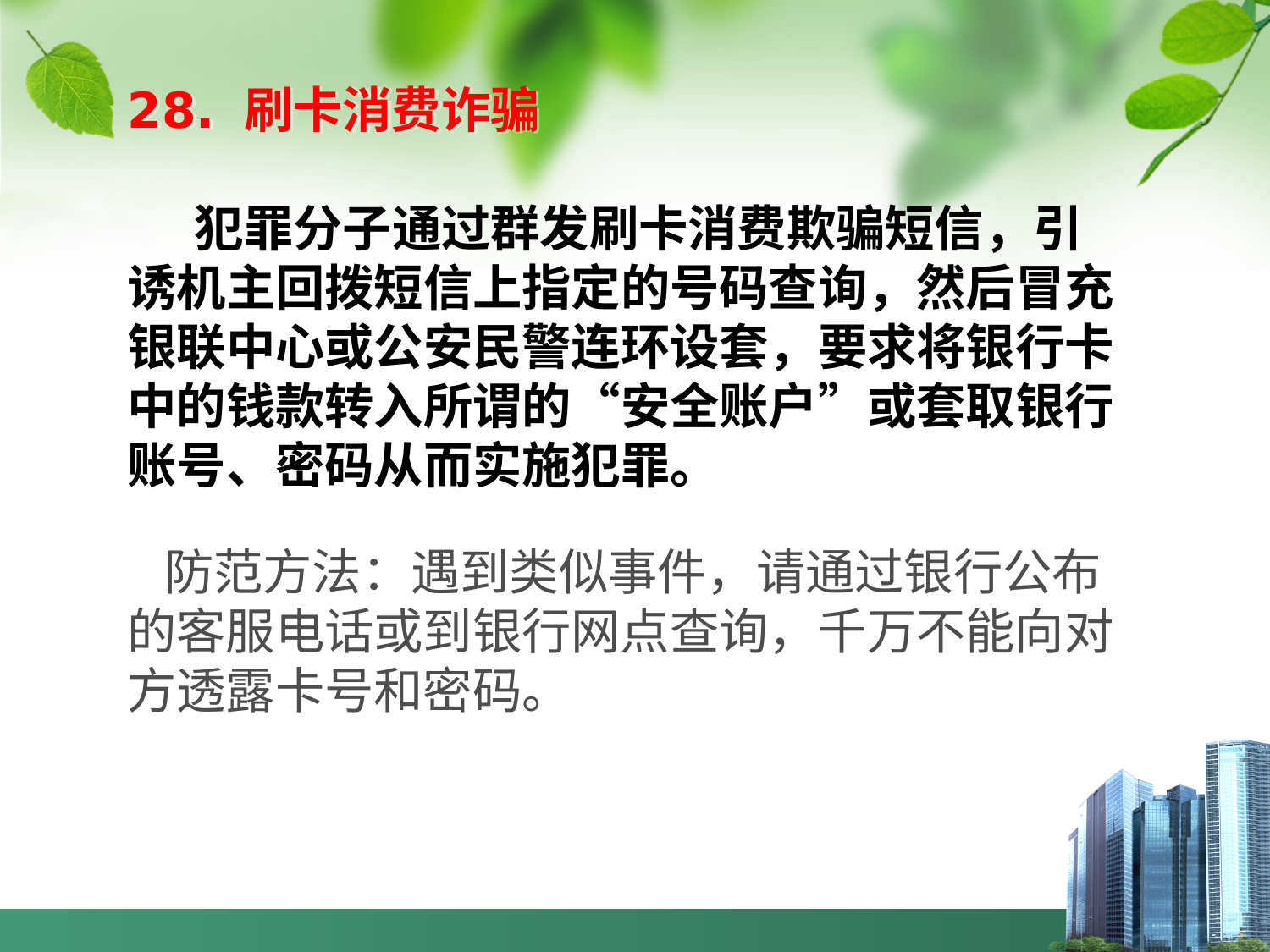

# 28. 刷卡消费诈骗 犯罪分子通过群发刷卡消费欺骗短信，引诱机主回拨短信上指定的号码查询，然后冒充银联中心或公安民警连环设套，要求将银行卡中的钱款转入所谓的“安全账户”或套取银行账号、密码从而实施犯罪。
1
防范方法：遇到类似事件，请通过银行公布的客服电话或到银行网点查询，千万不能向对方透露卡号和密码。